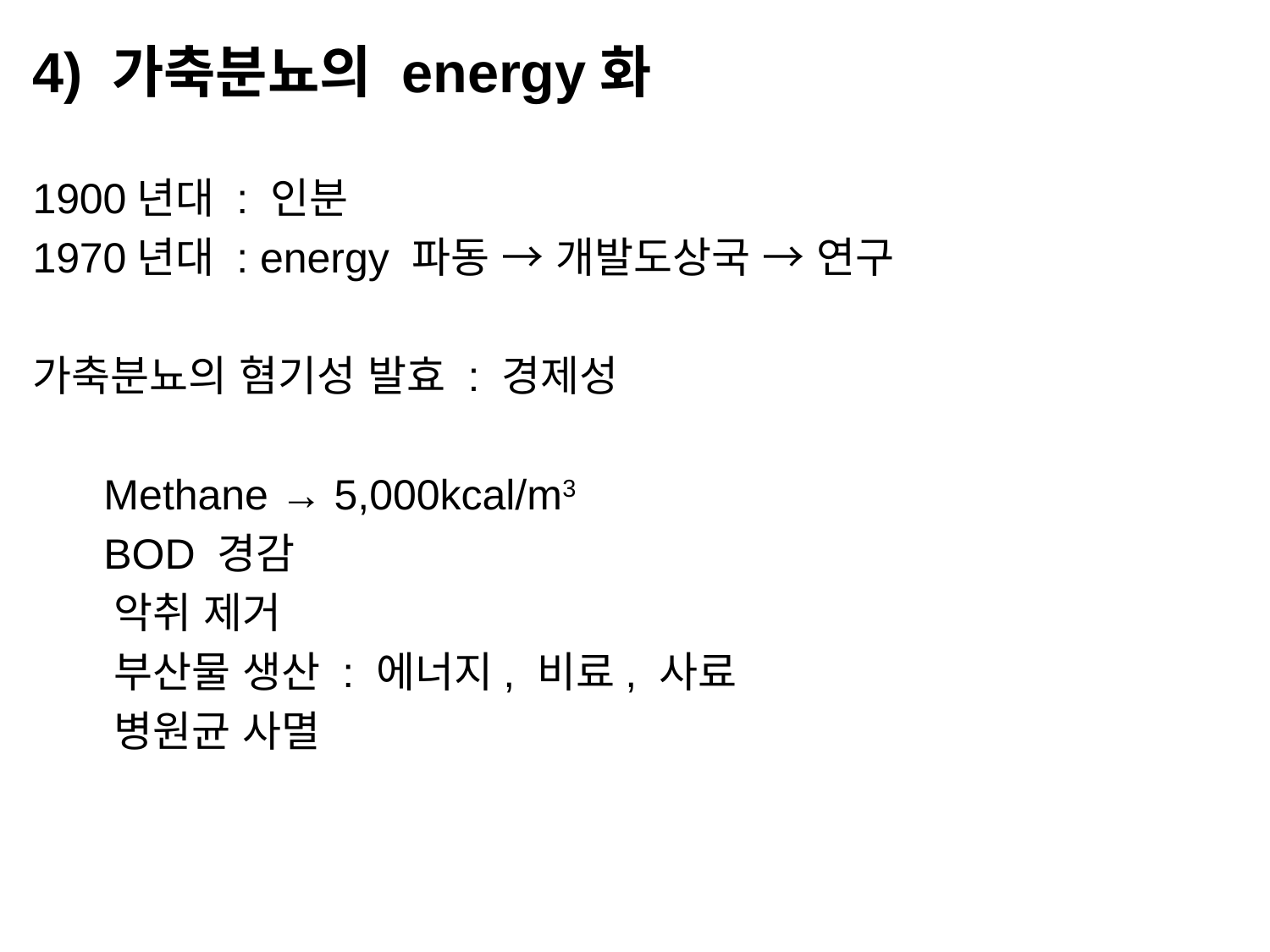

4) 가축분뇨의 energy화

1900년대 : 인분
1970년대 : energy 파동 → 개발도상국 → 연구

가축분뇨의 혐기성 발효 : 경제성

      Methane → 5,000kcal/m3
      BOD 경감
      악취 제거
      부산물 생산 : 에너지, 비료, 사료
      병원균 사멸